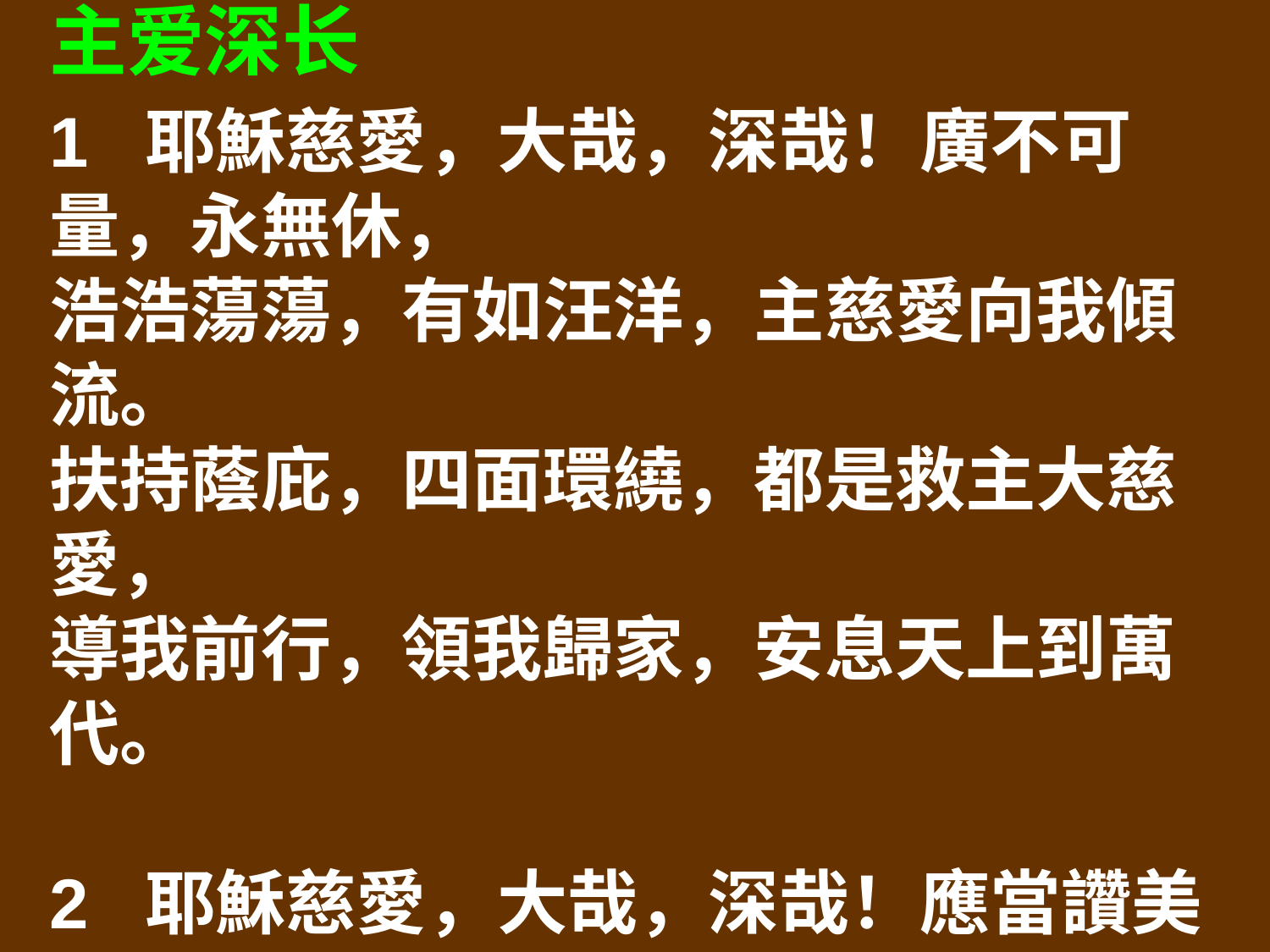

主爱深长
1  耶穌慈愛，大哉，深哉！廣不可量，永無休，
浩浩蕩蕩，有如汪洋，主慈愛向我傾流。
扶持蔭庇，四面環繞，都是救主大慈愛，
導我前行，領我歸家，安息天上到萬代。

2  耶穌慈愛，大哉，深哉！應當讚美廣傳開，
主愛真摰，主愛深長，永不動搖永不改，
主眼看顧屬祂兒女，十字架上甘捨身，
祂為我們父前代求，在寶座上施鴻恩。